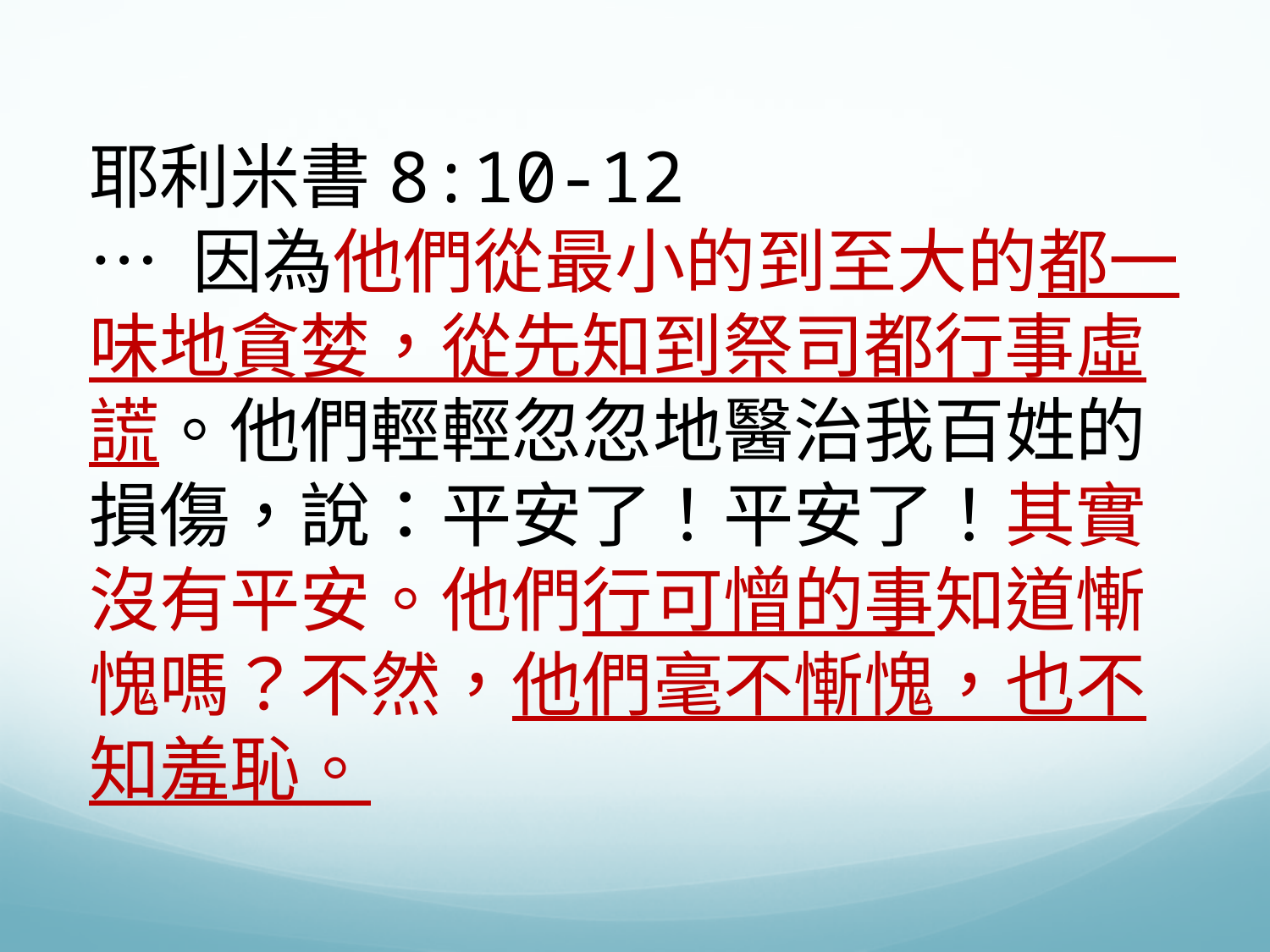

耶利米書8:10-12
… 因為他們從最小的到至大的都一味地貪婪，從先知到祭司都行事虛謊。他們輕輕忽忽地醫治我百姓的損傷，說：平安了！平安了！其實沒有平安。他們行可憎的事知道慚愧嗎？不然，他們毫不慚愧，也不知羞恥。